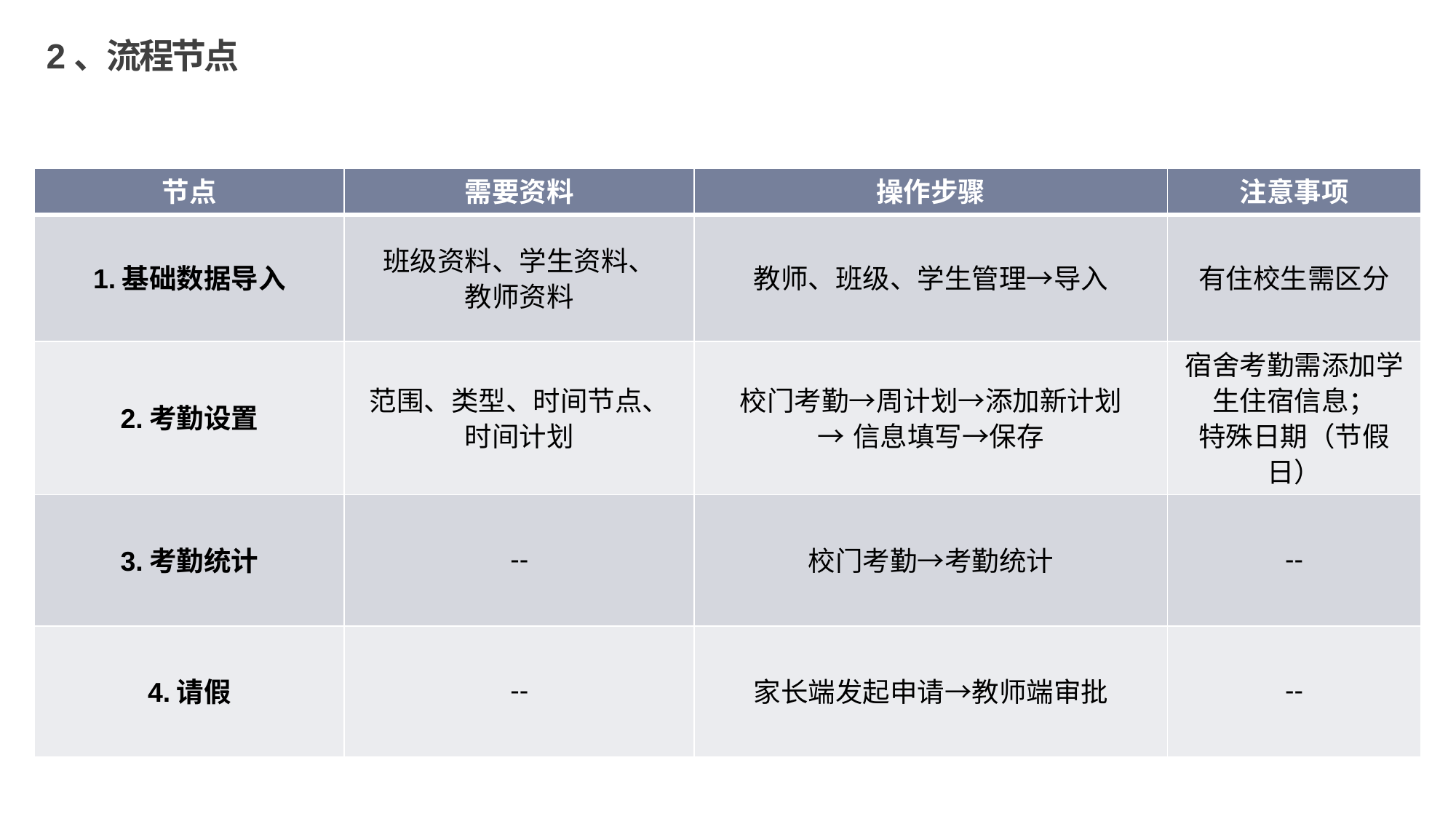

2、流程节点
| 节点 | 需要资料 | 操作步骤 | 注意事项 |
| --- | --- | --- | --- |
| 1.基础数据导入 | 班级资料、学生资料、 教师资料 | 教师、班级、学生管理→导入 | 有住校生需区分 |
| 2.考勤设置 | 范围、类型、时间节点、 时间计划 | 校门考勤→周计划→添加新计划 →信息填写→保存 | 宿舍考勤需添加学生住宿信息； 特殊日期（节假日） |
| 3.考勤统计 | -- | 校门考勤→考勤统计 | -- |
| 4.请假 | -- | 家长端发起申请→教师端审批 | -- |